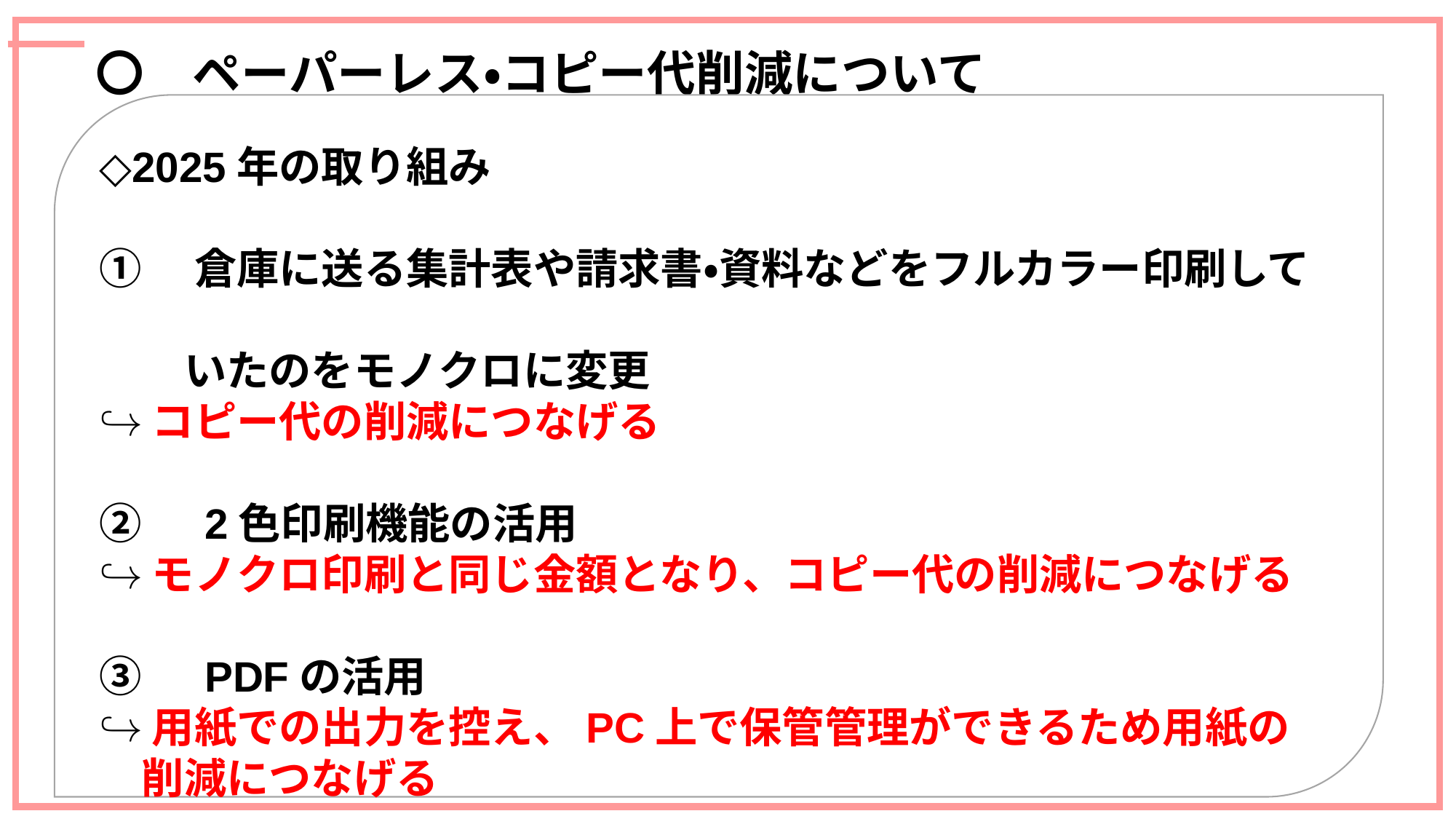

〇　ペーパーレス・コピー代削減について

◇2025年の取り組み

①　倉庫に送る集計表や請求書・資料などをフルカラー印刷して
　　いたのをモノクロに変更
↪コピー代の削減につなげる

②　2色印刷機能の活用
↪モノクロ印刷と同じ金額となり、コピー代の削減につなげる

③　PDFの活用
↪用紙での出力を控え、PC上で保管管理ができるため用紙の
　削減につなげる